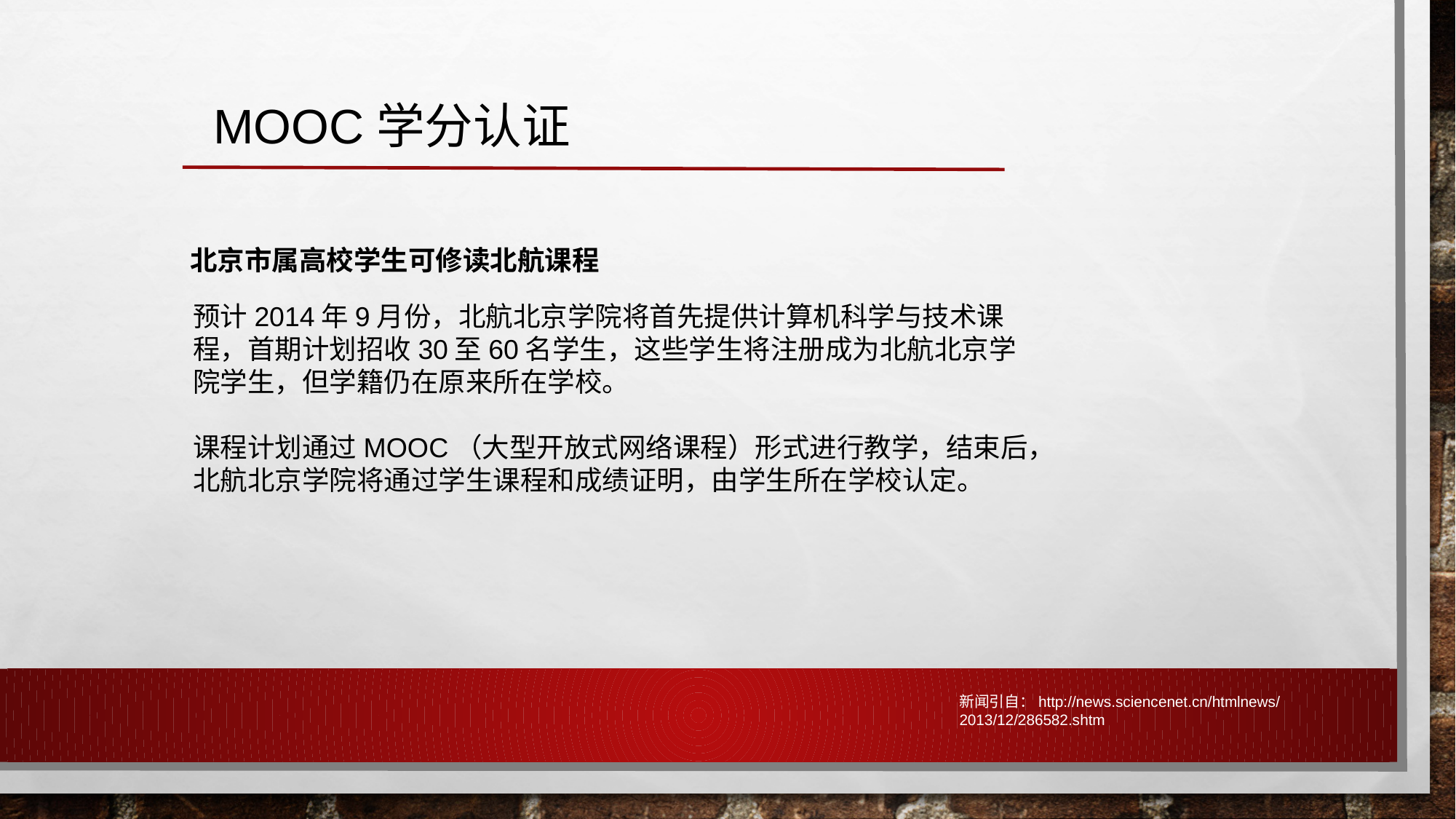

MOOC学分认证
北京市属高校学生可修读北航课程
预计2014年9月份，北航北京学院将首先提供计算机科学与技术课程，首期计划招收30至60名学生，这些学生将注册成为北航北京学院学生，但学籍仍在原来所在学校。

课程计划通过MOOC（大型开放式网络课程）形式进行教学，结束后，北航北京学院将通过学生课程和成绩证明，由学生所在学校认定。
新闻引自：http://news.sciencenet.cn/htmlnews/2013/12/286582.shtm